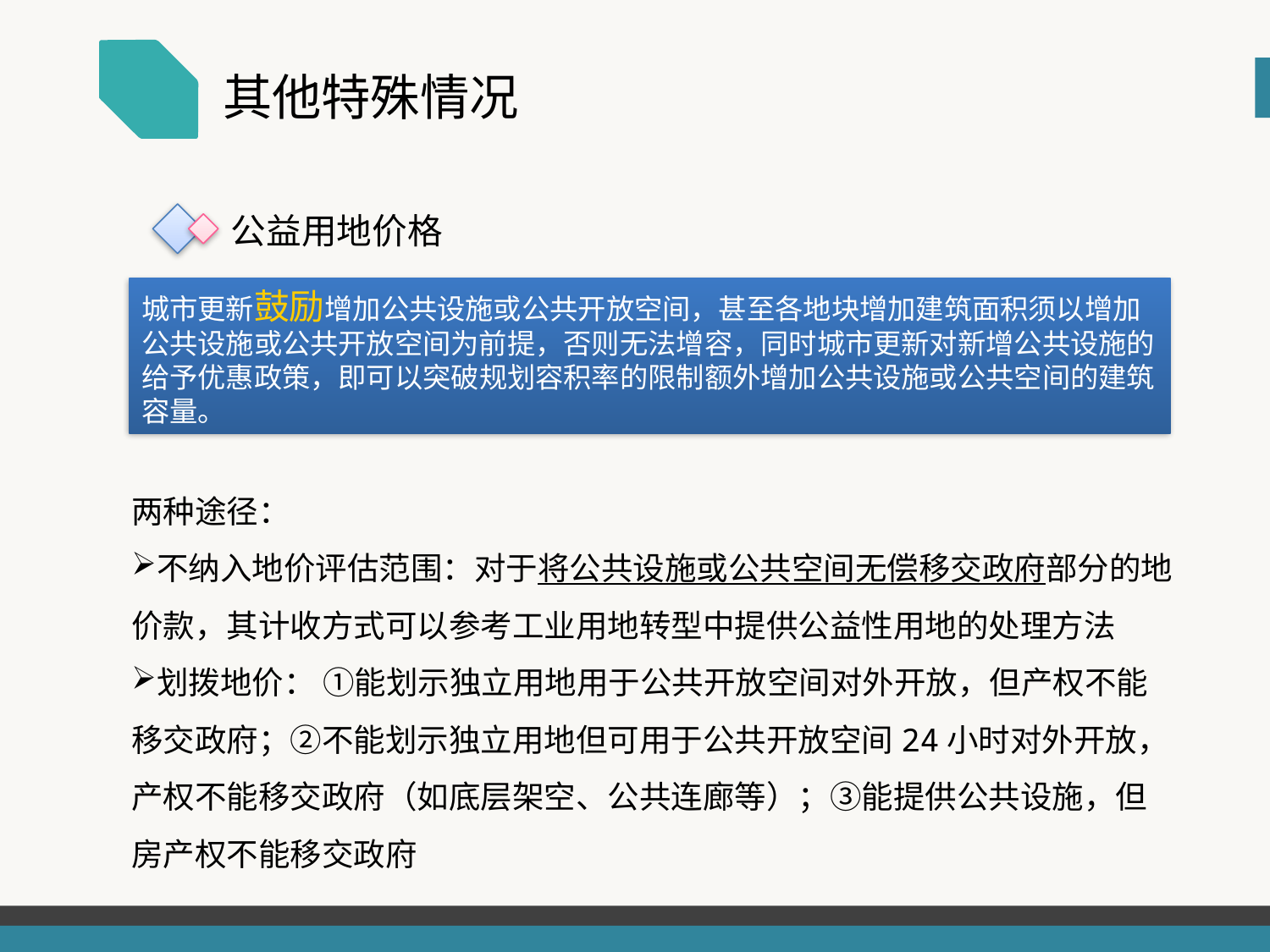

其他特殊情况

公益用地价格

城市更新鼓励增加公共设施或公共开放空间，甚至各地块增加建筑面积须以增加公共设施或公共开放空间为前提，否则无法增容，同时城市更新对新增公共设施的给予优惠政策，即可以突破规划容积率的限制额外增加公共设施或公共空间的建筑容量。
两种途径：
不纳入地价评估范围：对于将公共设施或公共空间无偿移交政府部分的地价款，其计收方式可以参考工业用地转型中提供公益性用地的处理方法
划拨地价： ①能划示独立用地用于公共开放空间对外开放，但产权不能移交政府；②不能划示独立用地但可用于公共开放空间24小时对外开放，产权不能移交政府（如底层架空、公共连廊等）；③能提供公共设施，但房产权不能移交政府